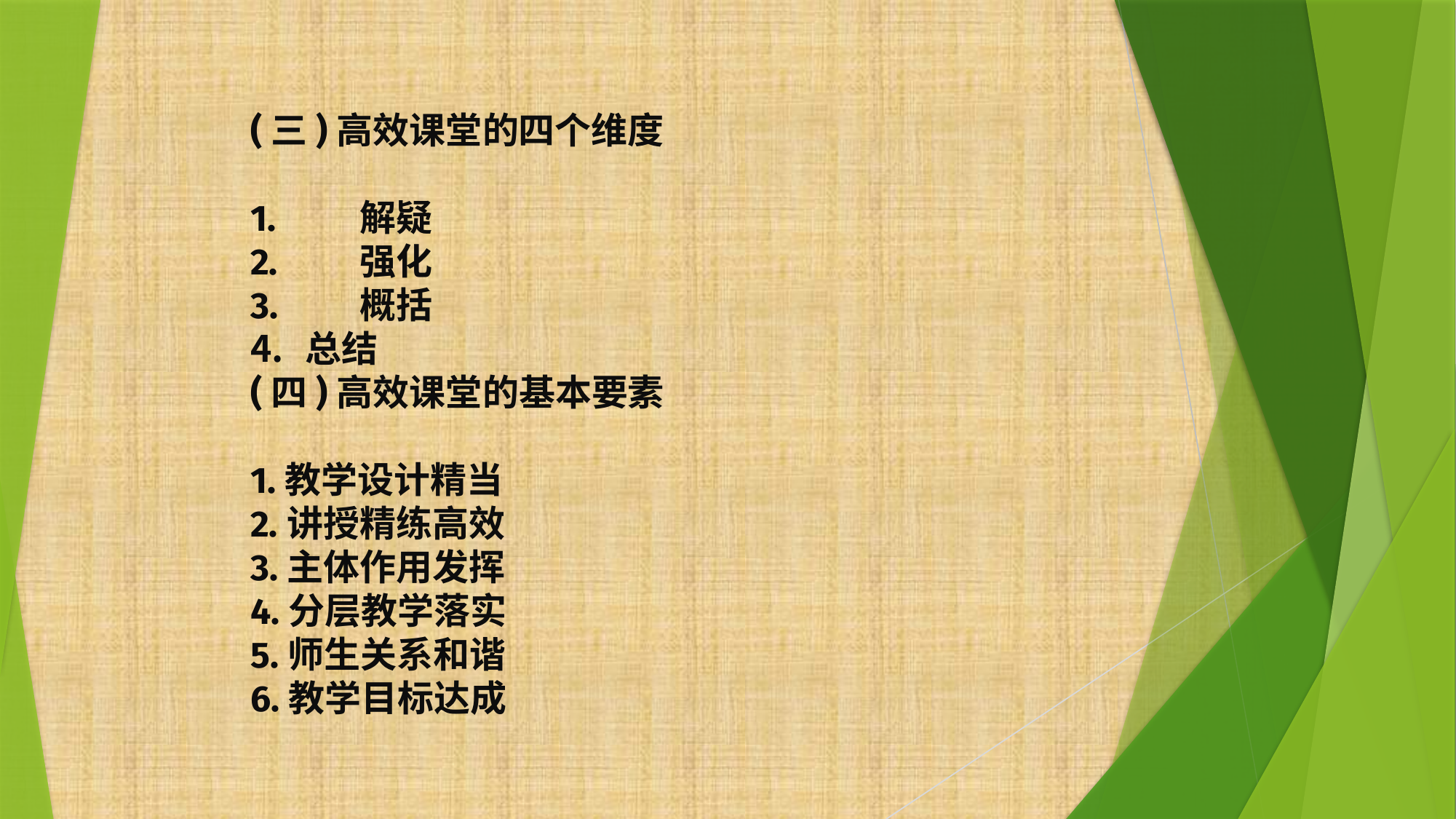

(三)高效课堂的四个维度

1.	解疑
2.	强化
3.	概括
总结
(四)高效课堂的基本要素

1.教学设计精当
2.讲授精练高效
3.主体作用发挥
4.分层教学落实
5.师生关系和谐
6.教学目标达成